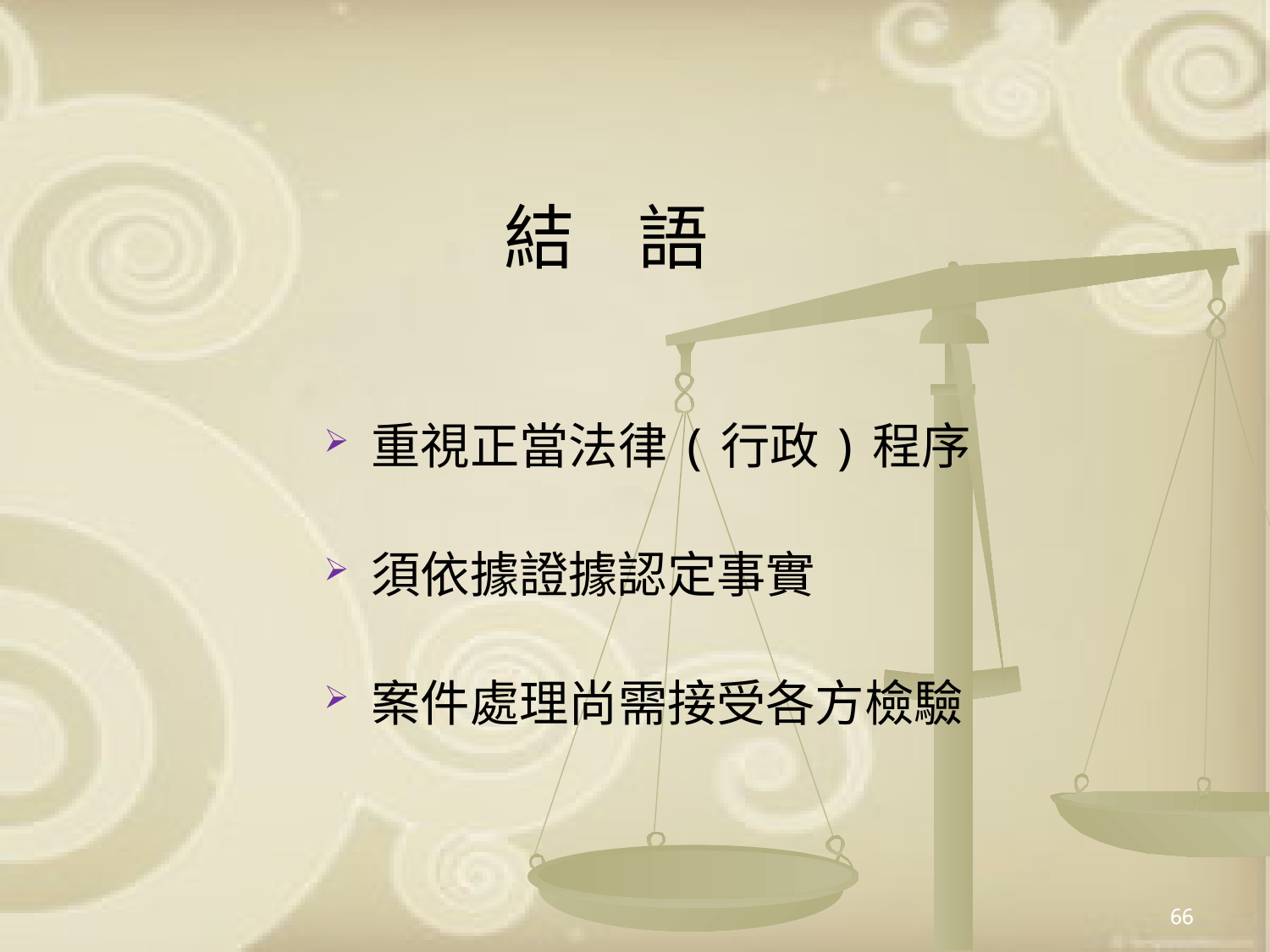

# 結    語
重視正當法律(行政)程序
須依據證據認定事實
案件處理尚需接受各方檢驗

66